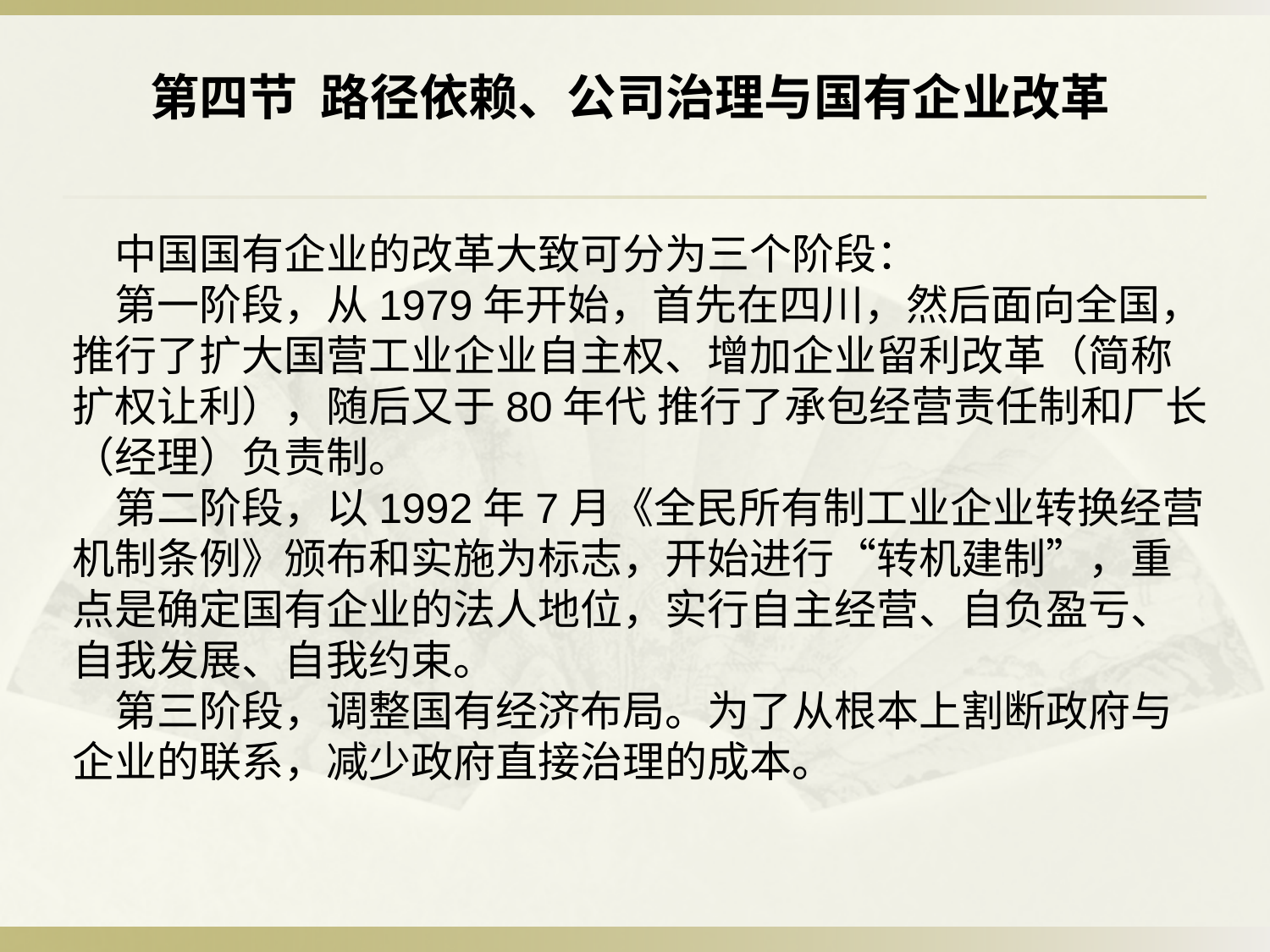

第四节  路径依赖、公司治理与国有企业改革
中国国有企业的改革大致可分为三个阶段：
第一阶段，从1979年开始，首先在四川，然后面向全国，推行了扩大国营工业企业自主权、增加企业留利改革（简称扩权让利），随后又于80年代 推行了承包经营责任制和厂长（经理）负责制。
第二阶段，以1992年7月《全民所有制工业企业转换经营机制条例》颁布和实施为标志，开始进行“转机建制”，重点是确定国有企业的法人地位，实行自主经营、自负盈亏、自我发展、自我约束。
第三阶段，调整国有经济布局。为了从根本上割断政府与企业的联系，减少政府直接治理的成本。